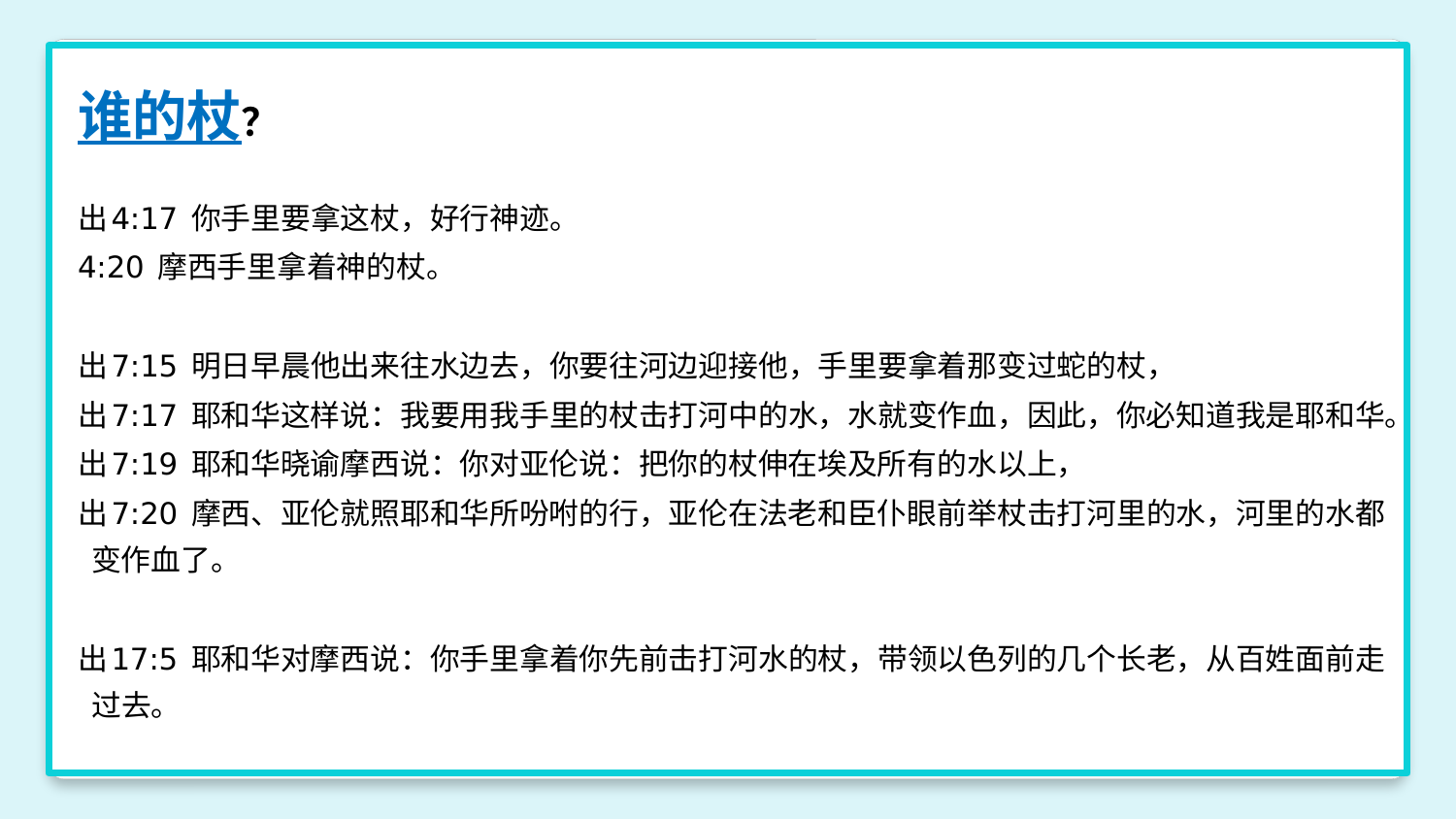

谁的杖？

出4:17 你手里要拿这杖，好行神迹。
4:20 摩西手里拿着神的杖。

出7:15 明日早晨他出来往水边去，你要往河边迎接他，手里要拿着那变过蛇的杖，
出7:17 耶和华这样说：我要用我手里的杖击打河中的水，水就变作血，因此，你必知道我是耶和华。
出7:19 耶和华晓谕摩西说：你对亚伦说：把你的杖伸在埃及所有的水以上，
出7:20 摩西、亚伦就照耶和华所吩咐的行，亚伦在法老和臣仆眼前举杖击打河里的水，河里的水都变作血了。

出17:5 耶和华对摩西说：你手里拿着你先前击打河水的杖，带领以色列的几个长老，从百姓面前走过去。